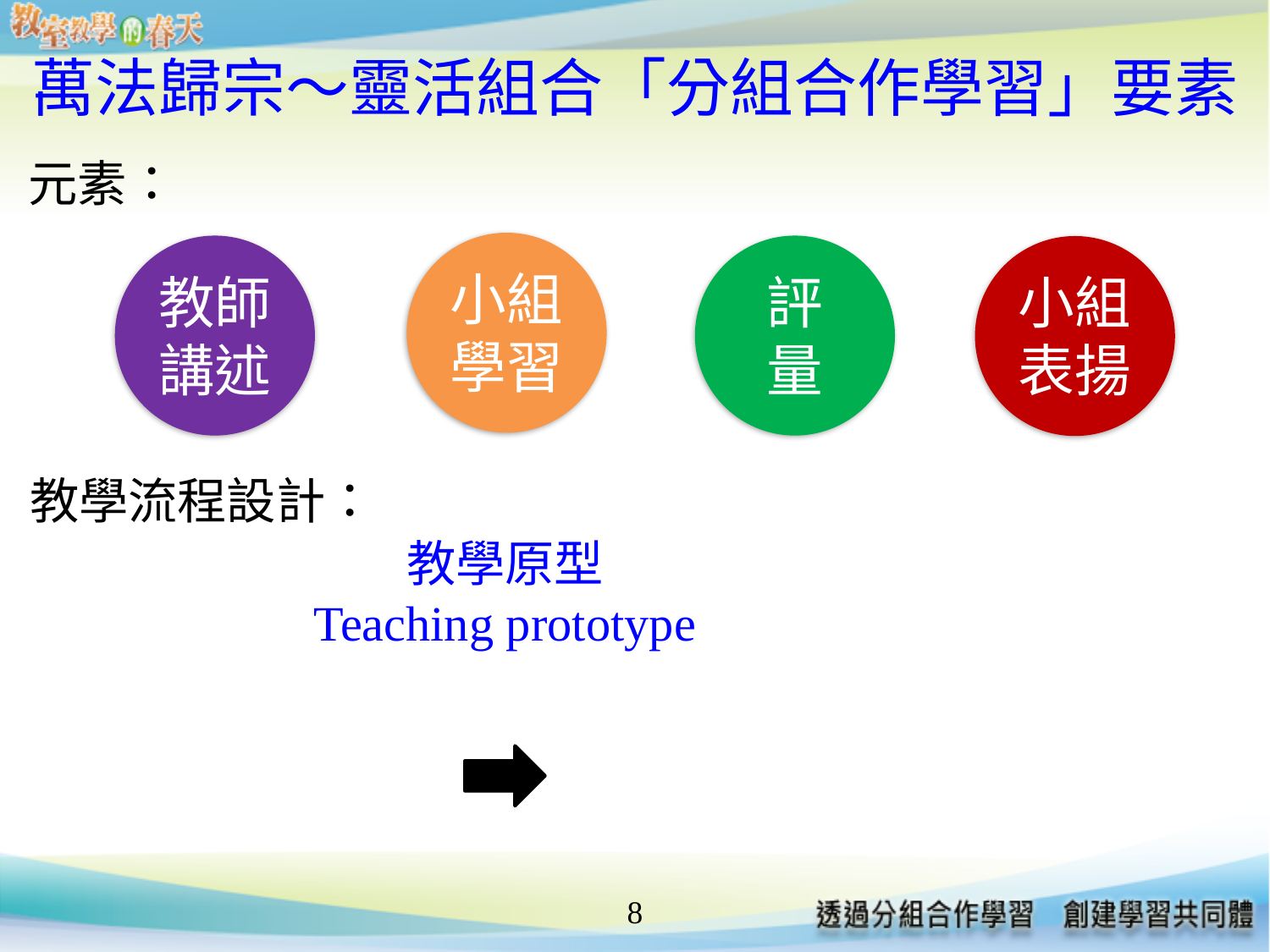

# 萬法歸宗～靈活組合「分組合作學習」要素
元素：

小組
學習

教師
講述

評量

小組
表揚
教學流程設計：
教學原型
Teaching prototype

8